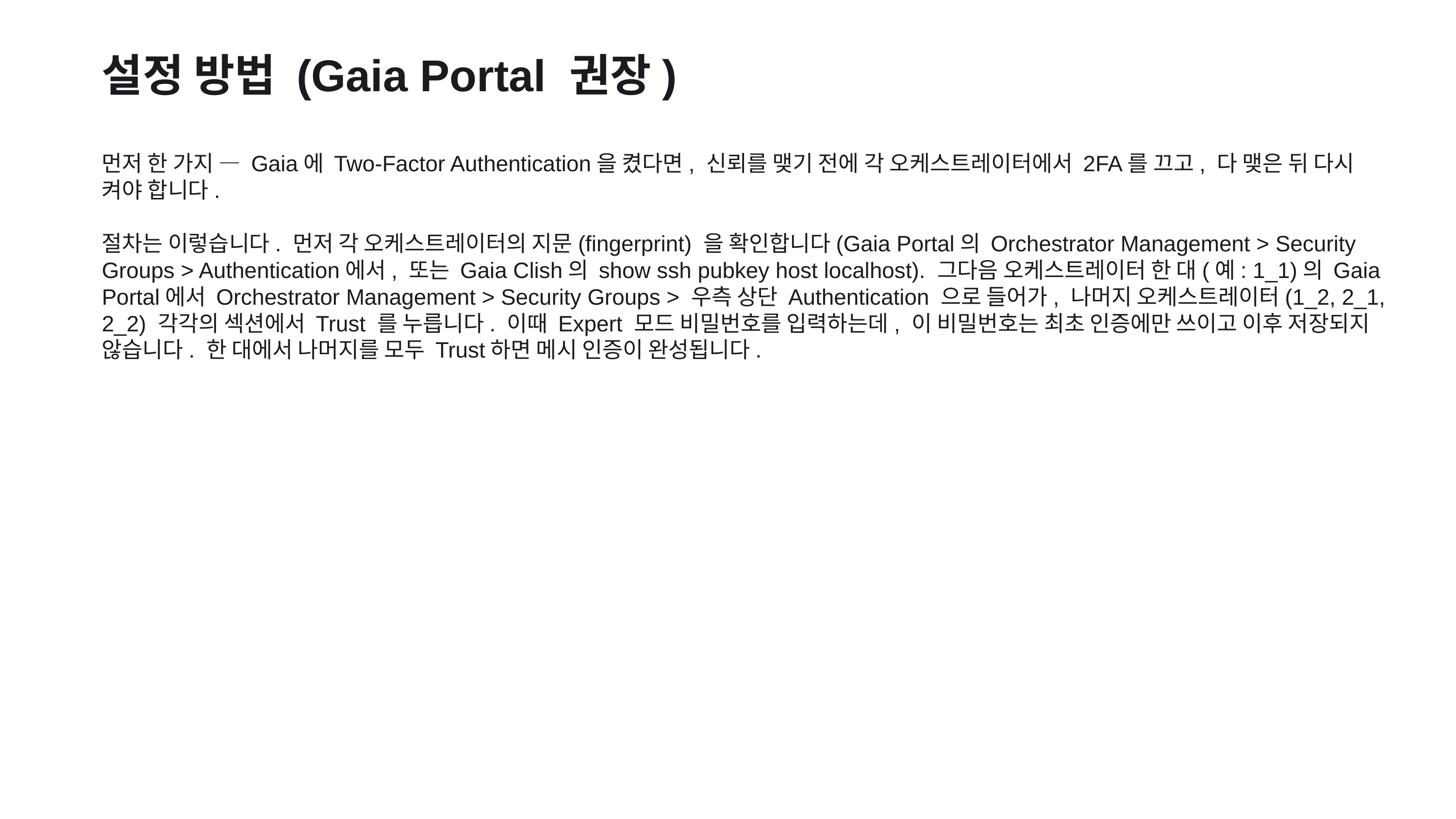

설정 방법 (Gaia Portal 권장)
먼저 한 가지 — Gaia에 Two-Factor Authentication을 켰다면, 신뢰를 맺기 전에 각 오케스트레이터에서 2FA를 끄고, 다 맺은 뒤 다시 켜야 합니다.

절차는 이렇습니다. 먼저 각 오케스트레이터의 지문(fingerprint) 을 확인합니다(Gaia Portal의 Orchestrator Management > Security Groups > Authentication에서, 또는 Gaia Clish의 show ssh pubkey host localhost). 그다음 오케스트레이터 한 대(예: 1_1)의 Gaia Portal에서 Orchestrator Management > Security Groups > 우측 상단 Authentication 으로 들어가, 나머지 오케스트레이터(1_2, 2_1, 2_2) 각각의 섹션에서 Trust 를 누릅니다. 이때 Expert 모드 비밀번호를 입력하는데, 이 비밀번호는 최초 인증에만 쓰이고 이후 저장되지 않습니다. 한 대에서 나머지를 모두 Trust하면 메시 인증이 완성됩니다.